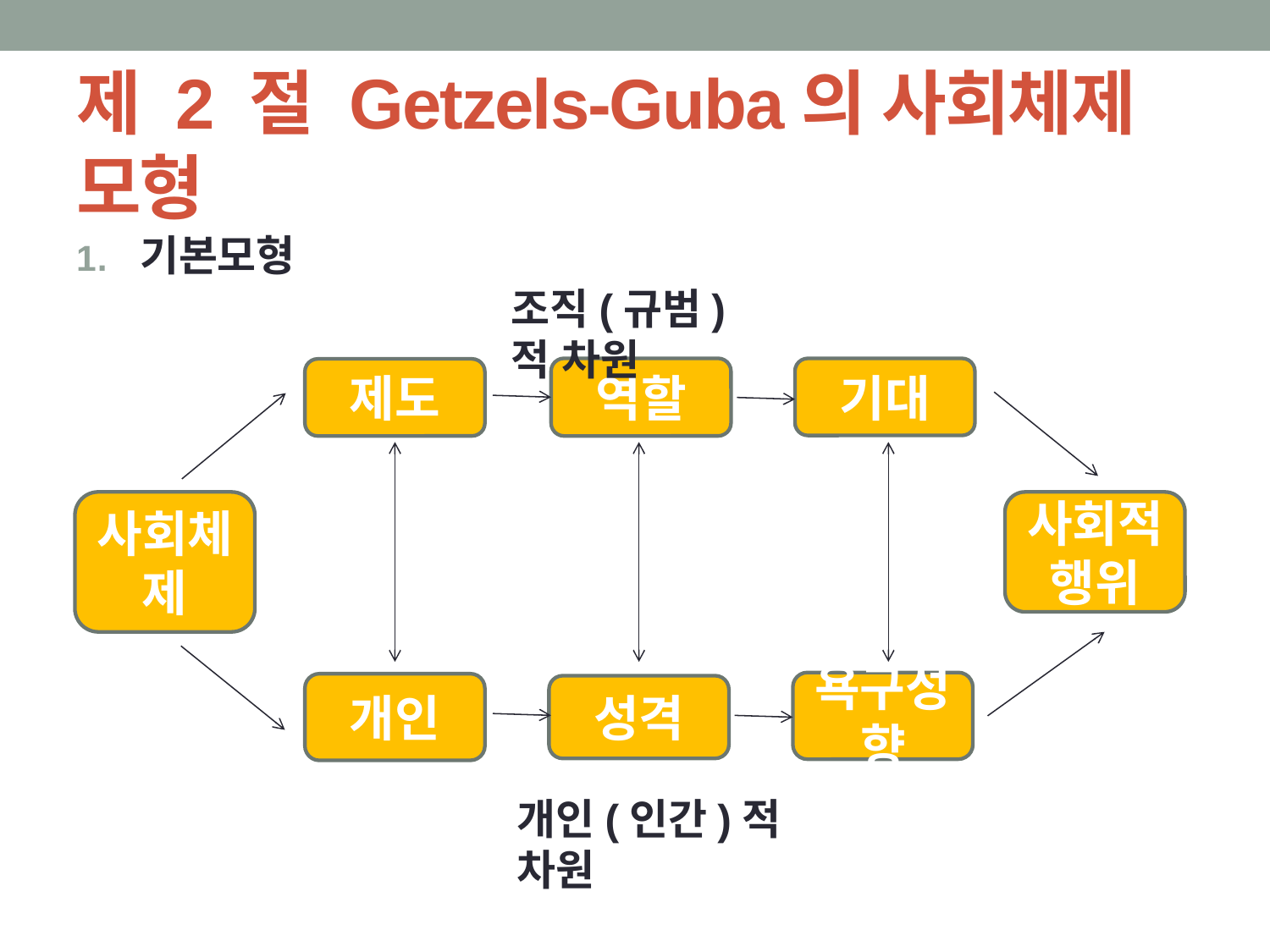

# 제 2 절 Getzels-Guba의 사회체제 모형
기본모형

조직(규범)적 차원
역할
기대
제도
사회체제
사회적
행위
욕구성향
개인
성격
개인(인간)적 차원